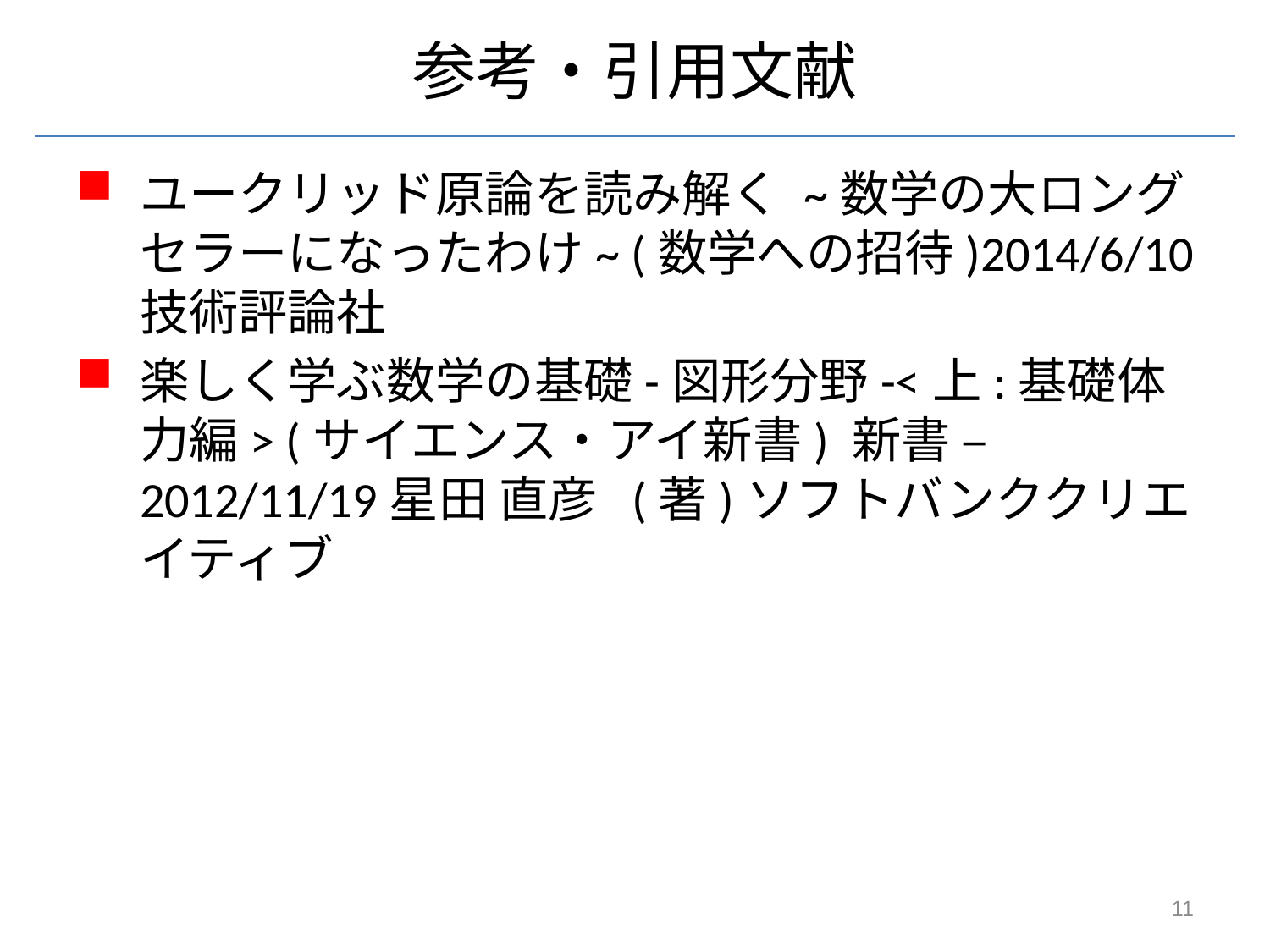

# 参考・引用文献
ユークリッド原論を読み解く ~数学の大ロングセラーになったわけ~ (数学への招待)2014/6/10技術評論社
楽しく学ぶ数学の基礎-図形分野-<上:基礎体力編> (サイエンス・アイ新書) 新書 – 2012/11/19星田 直彦  (著)ソフトバンククリエイティブ
11